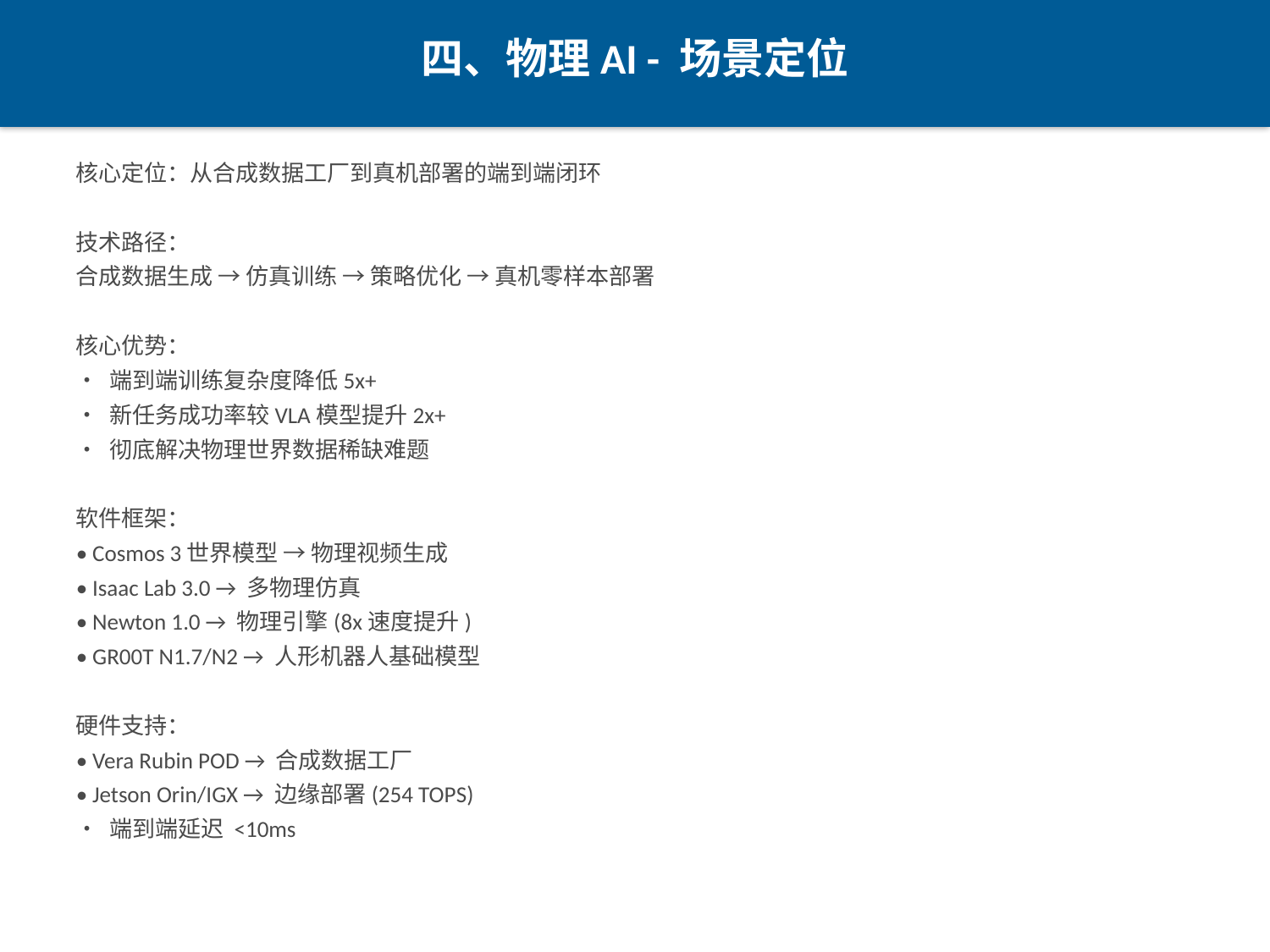

四、物理AI - 场景定位
核心定位：从合成数据工厂到真机部署的端到端闭环

技术路径：
合成数据生成 → 仿真训练 → 策略优化 → 真机零样本部署

核心优势：
• 端到端训练复杂度降低5x+
• 新任务成功率较VLA模型提升2x+
• 彻底解决物理世界数据稀缺难题

软件框架：
• Cosmos 3世界模型 → 物理视频生成
• Isaac Lab 3.0 → 多物理仿真
• Newton 1.0 → 物理引擎(8x速度提升)
• GR00T N1.7/N2 → 人形机器人基础模型

硬件支持：
• Vera Rubin POD → 合成数据工厂
• Jetson Orin/IGX → 边缘部署(254 TOPS)
• 端到端延迟 <10ms